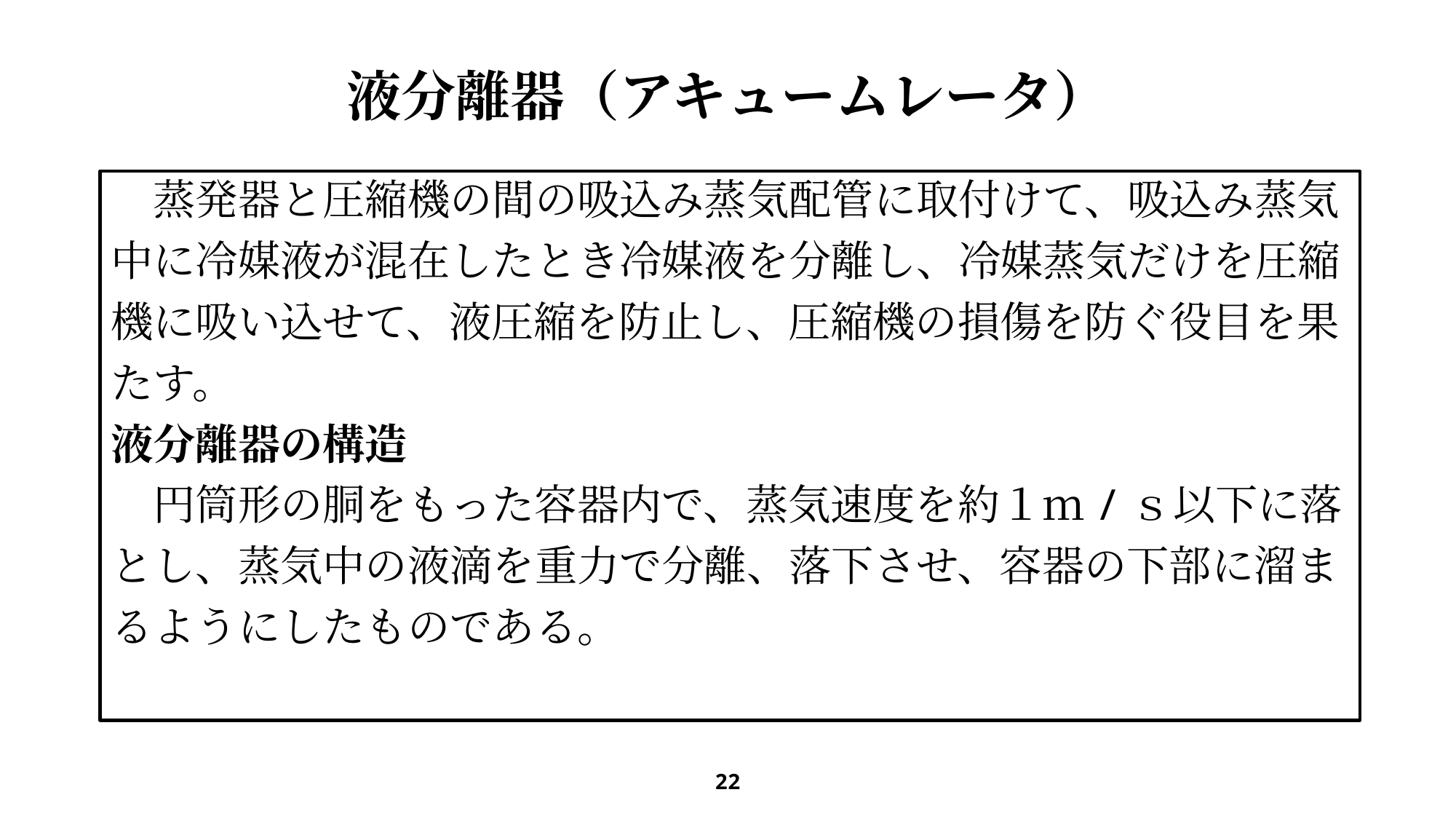

# 液分離器（アキュームレータ）
　蒸発器と圧縮機の間の吸込み蒸気配管に取付けて、吸込み蒸気
中に冷媒液が混在したとき冷媒液を分離し、冷媒蒸気だけを圧縮
機に吸い込せて、液圧縮を防止し、圧縮機の損傷を防ぐ役目を果
たす。
液分離器の構造
　円筒形の胴をもった容器内で、蒸気速度を約１ｍ/ｓ以下に落
とし、蒸気中の液滴を重力で分離、落下させ、容器の下部に溜ま
るようにしたものである。

22